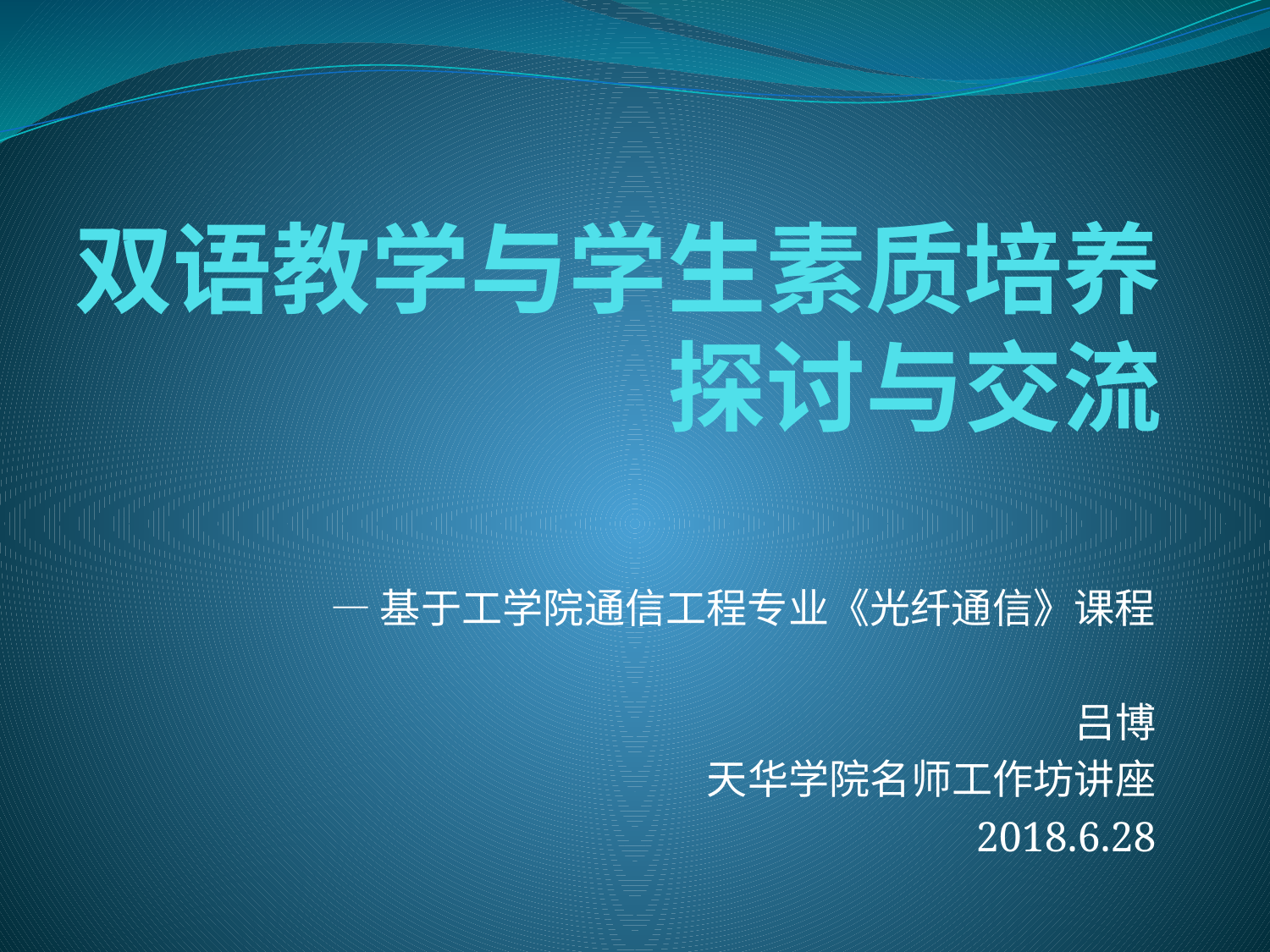

# 双语教学与学生素质培养探讨与交流
—基于工学院通信工程专业《光纤通信》课程

吕博
天华学院名师工作坊讲座
2018.6.28